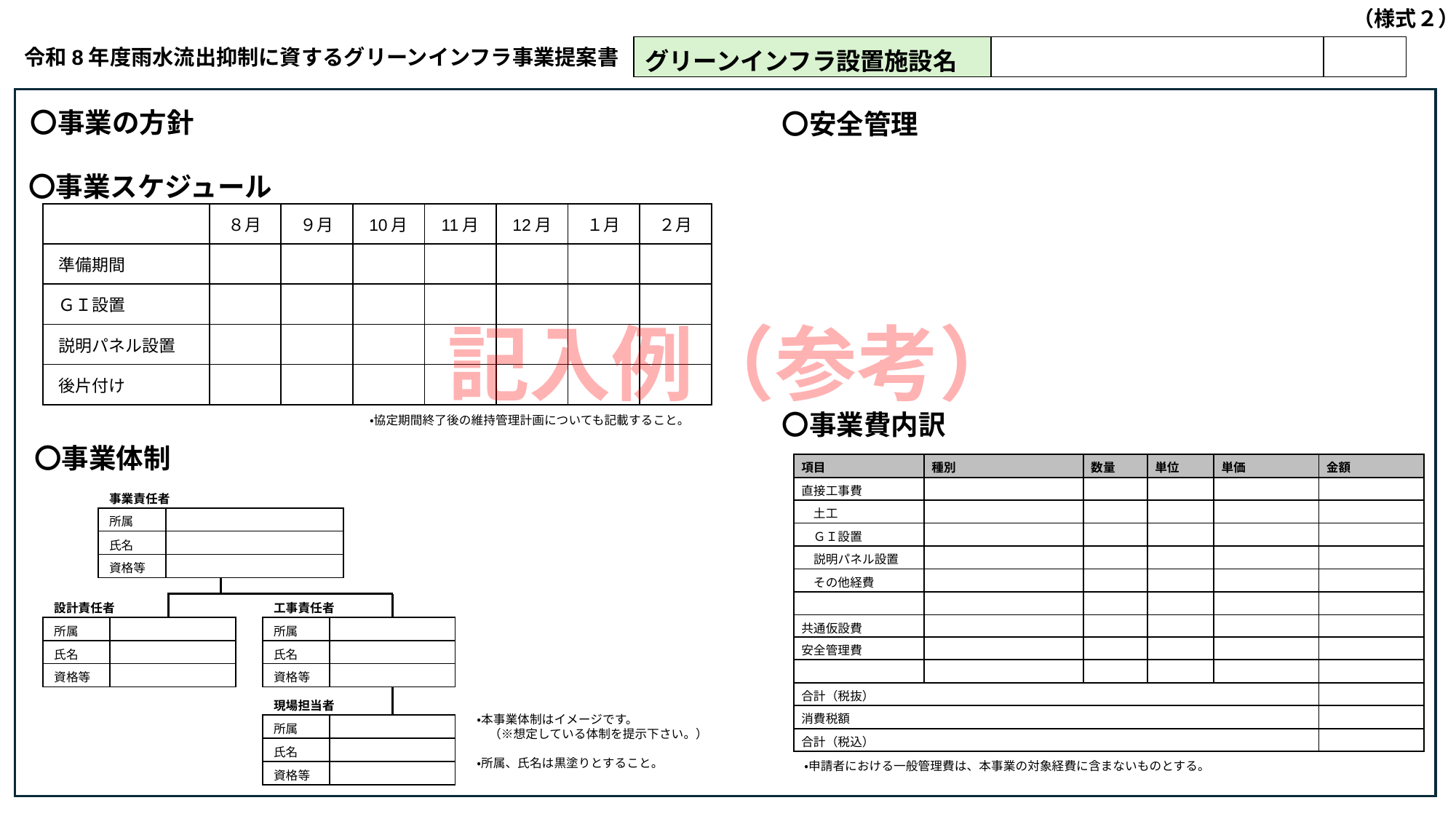

（様式２）
| グリーンインフラ設置施設名 |  |  |
| --- | --- | --- |
令和8年度雨水流出抑制に資するグリーンインフラ事業提案書

〇事業の方針
〇安全管理
〇事業スケジュール
|  | ８月 | ９月 | 10月 | 11月 | 12月 | １月 | ２月 |
| --- | --- | --- | --- | --- | --- | --- | --- |
| 準備期間 |  |  |  |  |  |  |  |
| ＧＩ設置 |  |  |  |  |  |  |  |
| 説明パネル設置 |  |  |  |  |  |  |  |
| 後片付け |  |  |  |  |  |  |  |
記入例（参考）
〇事業費内訳
・協定期間終了後の維持管理計画についても記載すること。
〇事業体制
| 項目 | 種別 | 数量 | 単位 | 単価 | 金額 |
| --- | --- | --- | --- | --- | --- |
| 直接工事費 |  |  |  |  |  |
| 土工 |  |  |  |  |  |
| ＧＩ設置 |  |  |  |  |  |
| 説明パネル設置 |  |  |  |  |  |
| その他経費 |  |  |  |  |  |
|  |  |  |  |  |  |
| 共通仮設費 |  |  |  |  |  |
| 安全管理費 |  |  |  |  |  |
|  |  |  |  |  |  |
| 合計（税抜） |  |  |  |  |  |
| 消費税額 |  |  |  |  |  |
| 合計（税込） |  |  |  |  |  |
| 事業責任者 |  |
| --- | --- |
| 所属 |  |
| 氏名 |  |
| 資格等 |  |
| 設計責任者 |  |
| --- | --- |
| 所属 |  |
| 氏名 |  |
| 資格等 |  |
| 工事責任者 |  |
| --- | --- |
| 所属 |  |
| 氏名 |  |
| 資格等 |  |
| 現場担当者 |  |
| --- | --- |
| 所属 |  |
| 氏名 |  |
| 資格等 |  |
・本事業体制はイメージです。
　（※想定している体制を提示下さい。）

・所属、氏名は黒塗りとすること。
・申請者における一般管理費は、本事業の対象経費に含まないものとする。